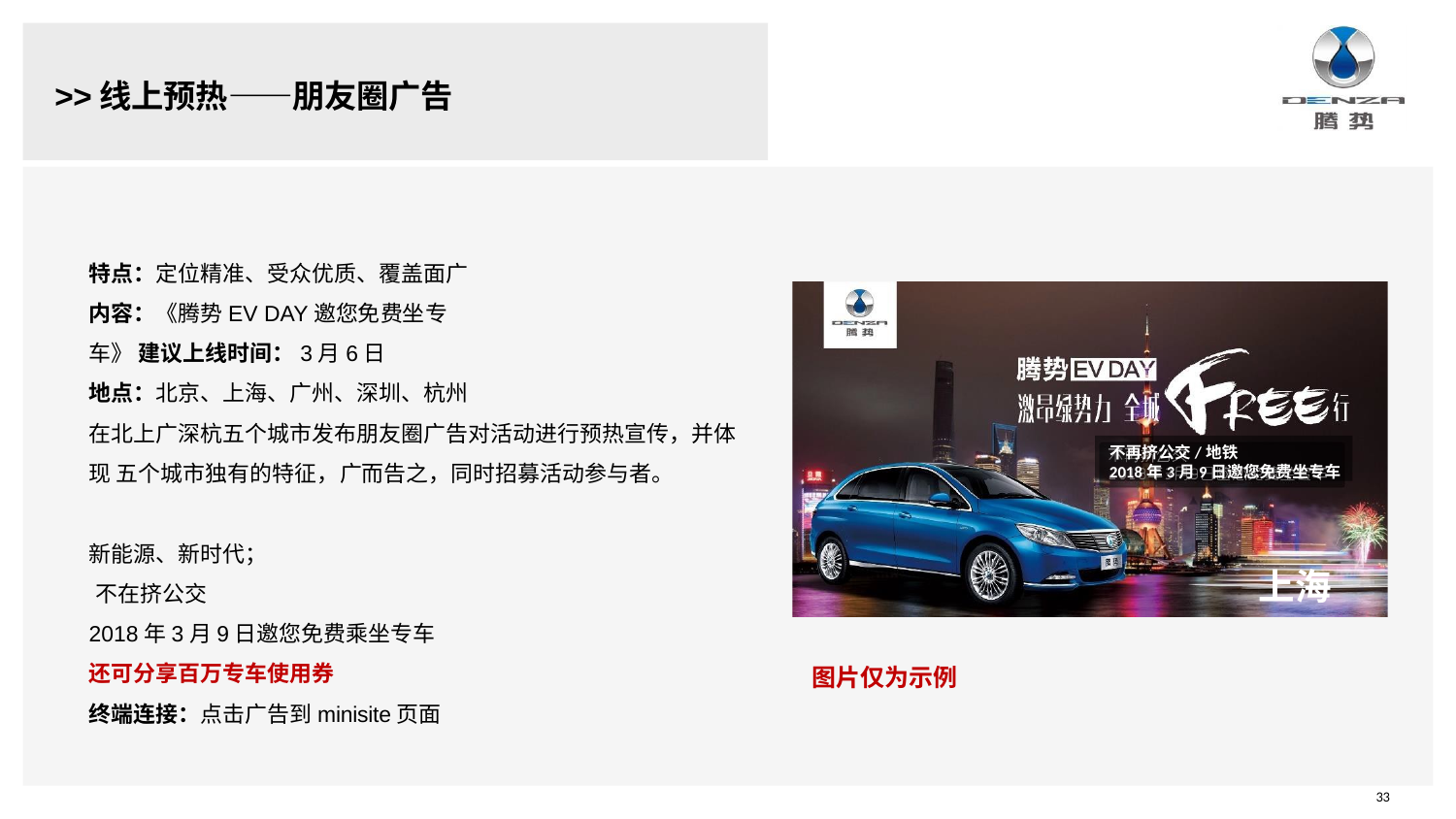

# >>线上预热——朋友圈广告

特点：定位精准、受众优质、覆盖面广 内容：《腾势EV DAY邀您免费坐专车》 建议上线时间：3月6日
地点：北京、上海、广州、深圳、杭州
在北上广深杭五个城市发布朋友圈广告对活动进行预热宣传，并体现 五个城市独有的特征，广而告之，同时招募活动参与者。

不再挤公交/地铁
2018年3月9日邀您免费坐专车
新能源、新时代；
不在挤公交
2018年3月9日邀您免费乘坐专车
还可分享百万专车使用券
终端连接：点击广告到minisite页面
上海
图片仅为示例
33